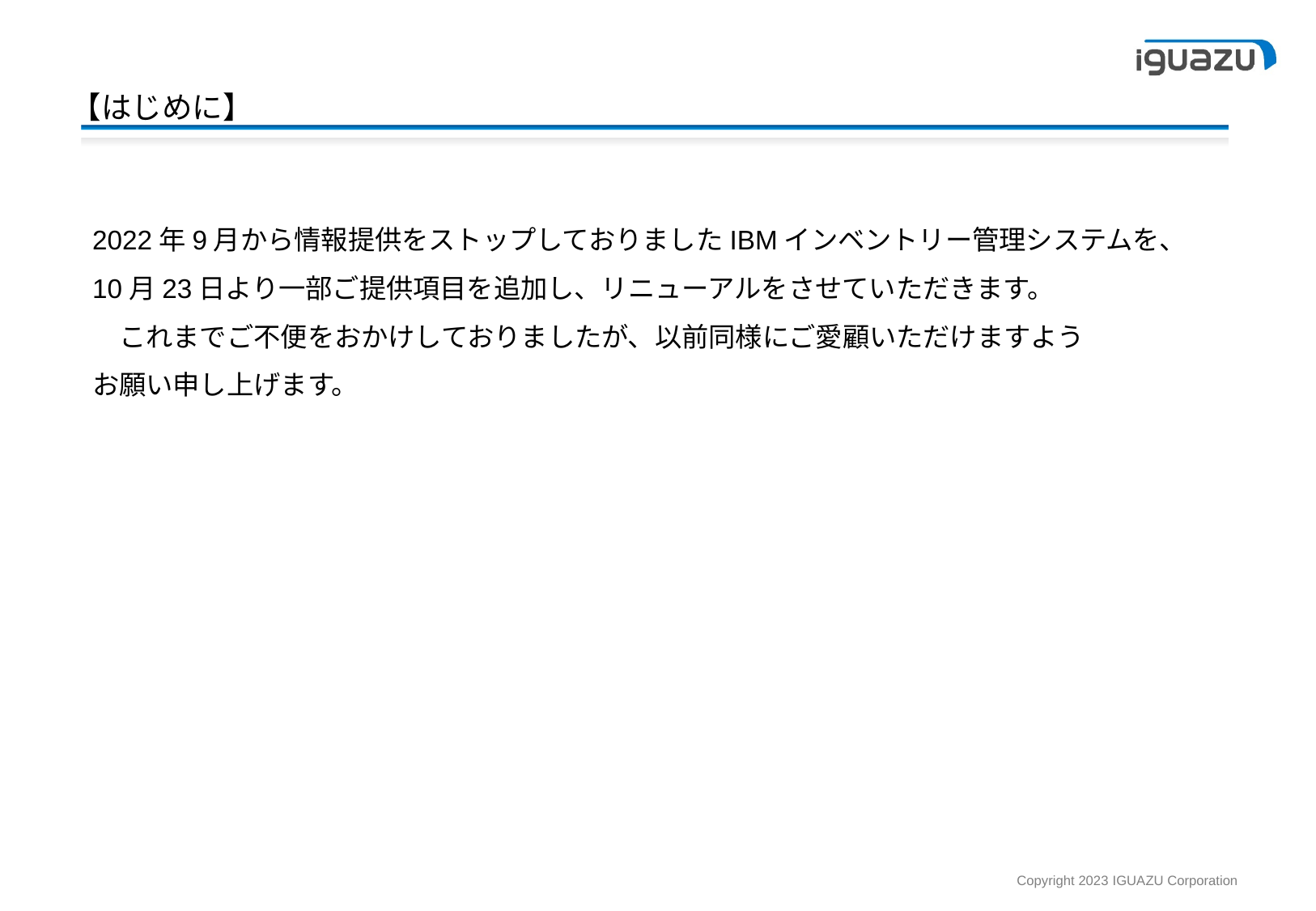

【はじめに】
2022年9月から情報提供をストップしておりましたIBMインベントリー管理システムを、10月23日より一部ご提供項目を追加し、リニューアルをさせていただきます。
　これまでご不便をおかけしておりましたが、以前同様にご愛顧いただけますよう
お願い申し上げます。